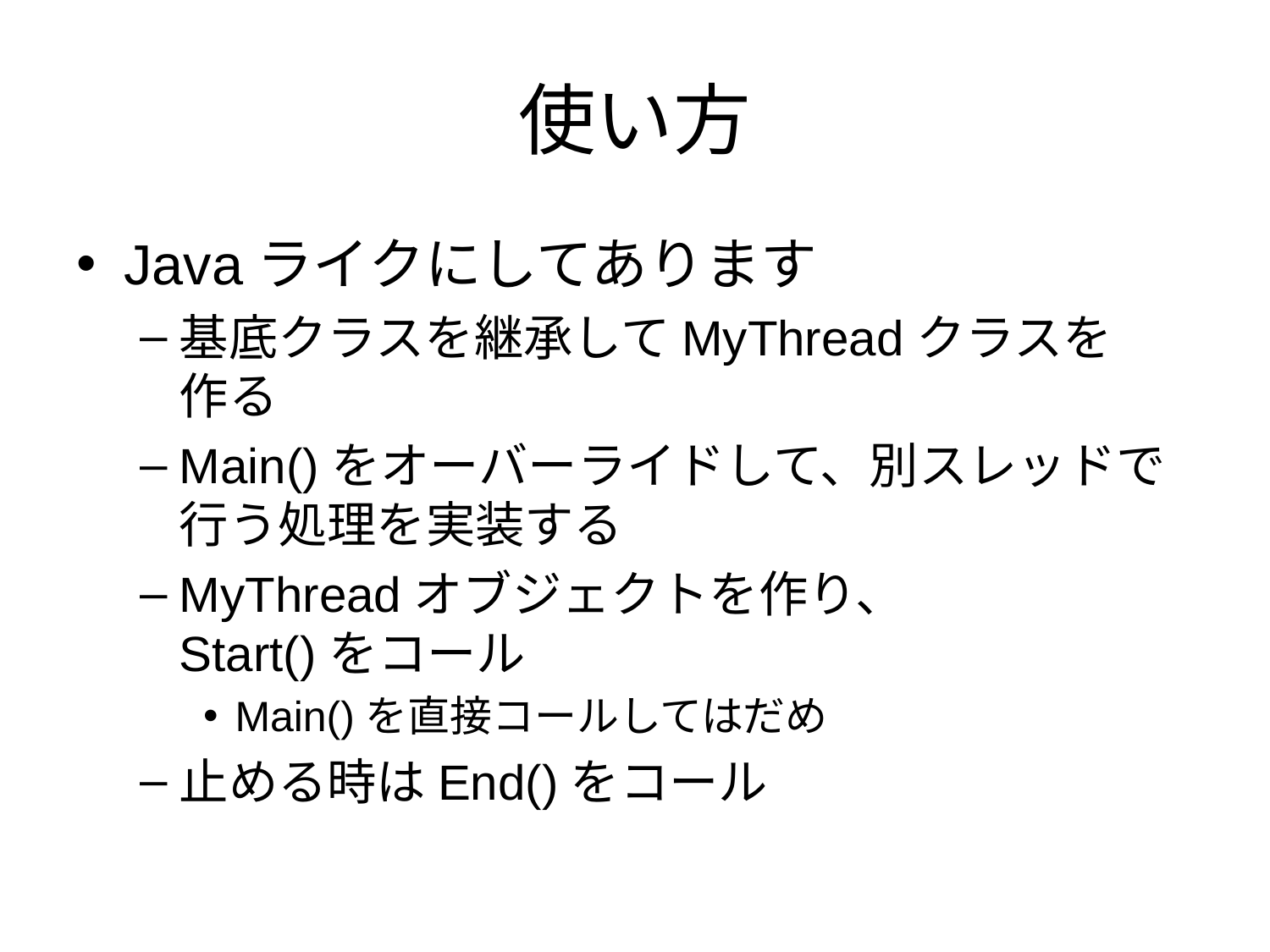

# 使い方
Javaライクにしてあります
基底クラスを継承してMyThreadクラスを
作る
Main()をオーバーライドして、別スレッドで行う処理を実装する
MyThreadオブジェクトを作り、
Start()をコール
Main()を直接コールしてはだめ
止める時はEnd()をコール